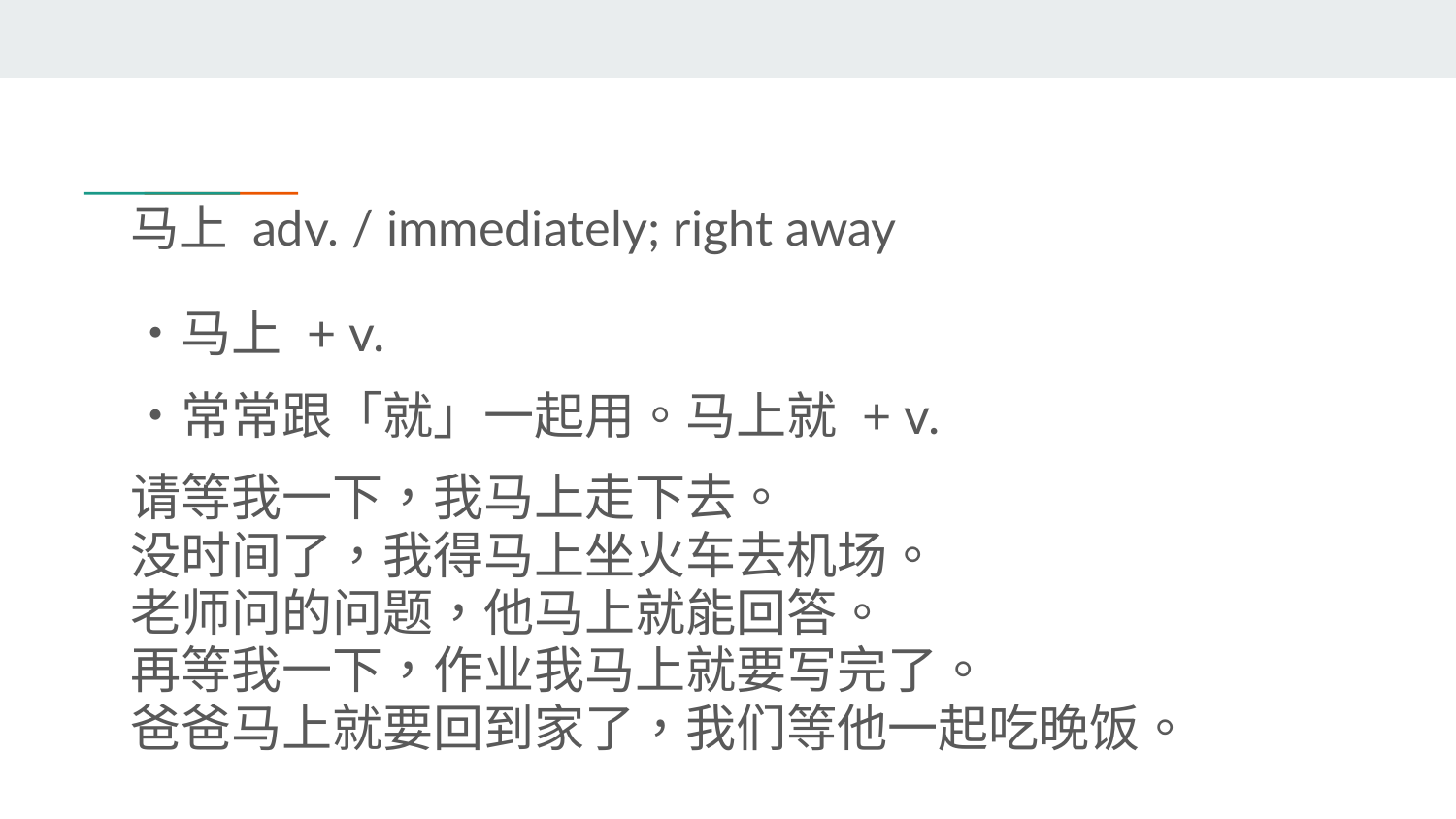

# 马上 adv. / immediately; right away

・马上 + v.
・常常跟「就」一起用。马上就 + v.
请等我一下，我马上走下去。
没时间了，我得马上坐火车去机场。
老师问的问题，他马上就能回答。
再等我一下，作业我马上就要写完了。
爸爸马上就要回到家了，我们等他一起吃晚饭。